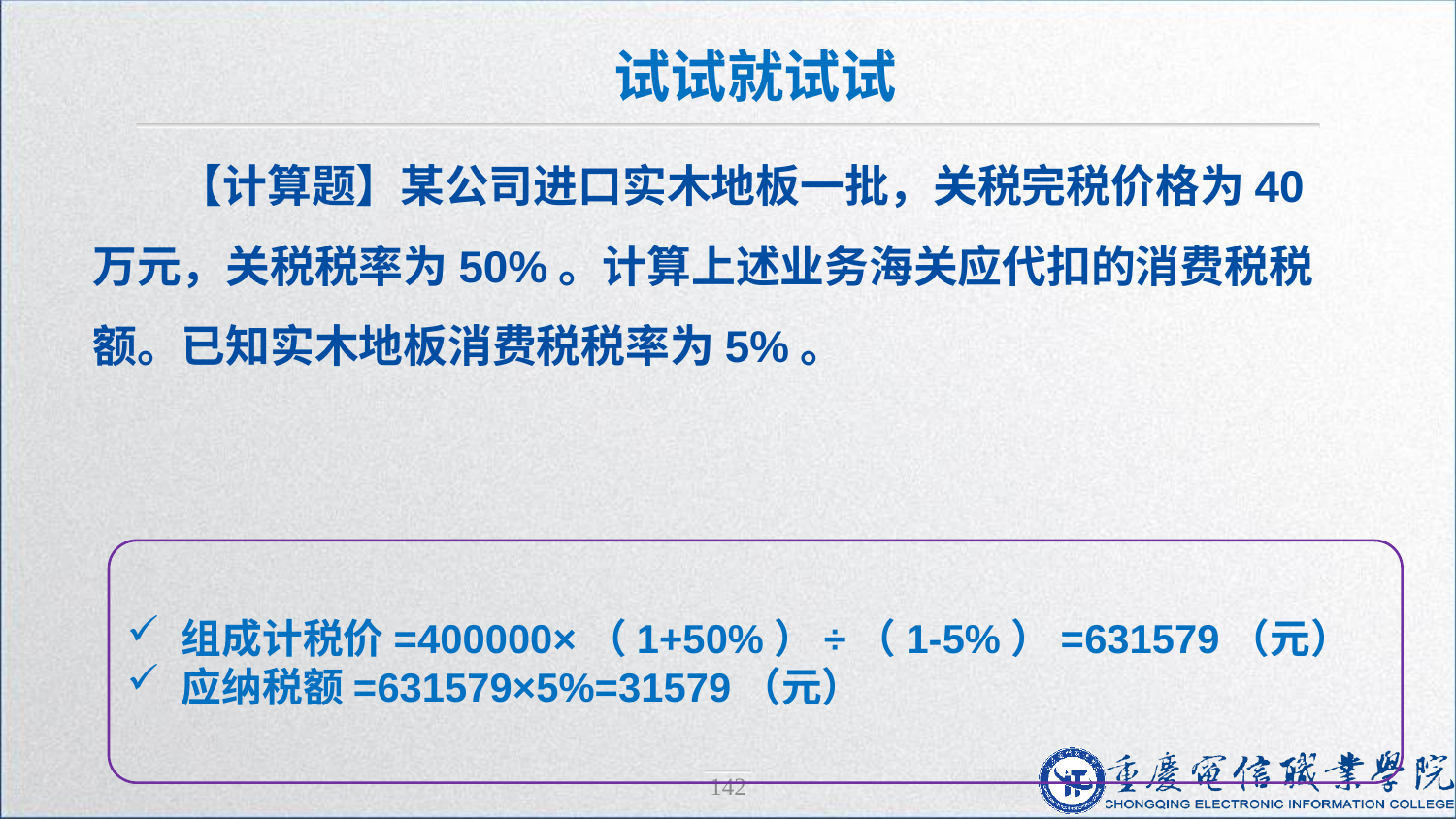

试试就试试
【计算题】某公司进口实木地板一批，关税完税价格为40万元，关税税率为50%。计算上述业务海关应代扣的消费税税额。已知实木地板消费税税率为5%。

组成计税价=400000×（1+50%）÷（1-5%）=631579（元）
应纳税额=631579×5%=31579（元）
142